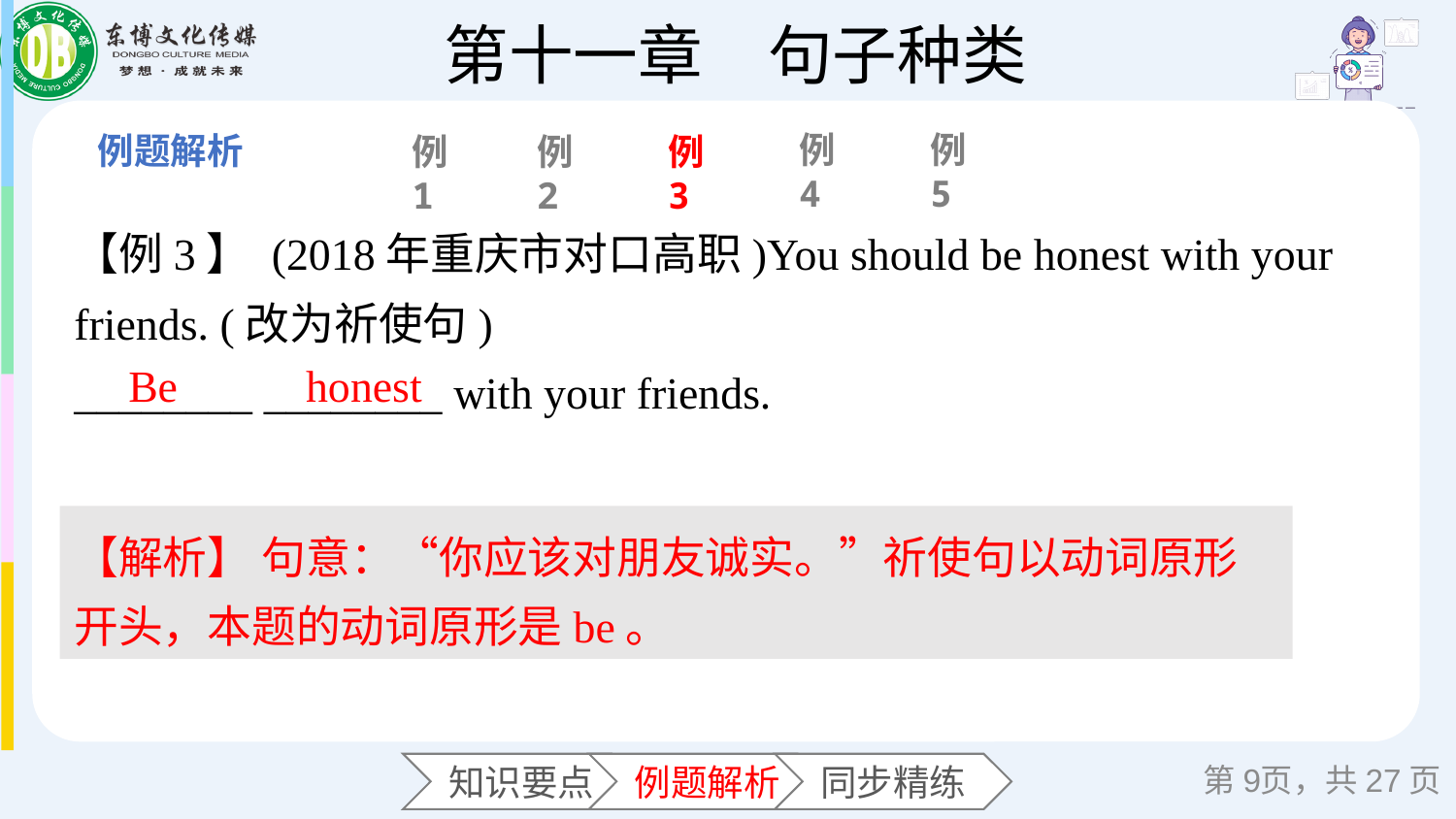

例4
例5
例1
例2
例3
【例3】 (2018年重庆市对口高职)You should be honest with your friends. (改为祈使句)
________ ________ with your friends.

honest
Be
【解析】 句意：“你应该对朋友诚实。”祈使句以动词原形开头，本题的动词原形是be。
第9页，共27页